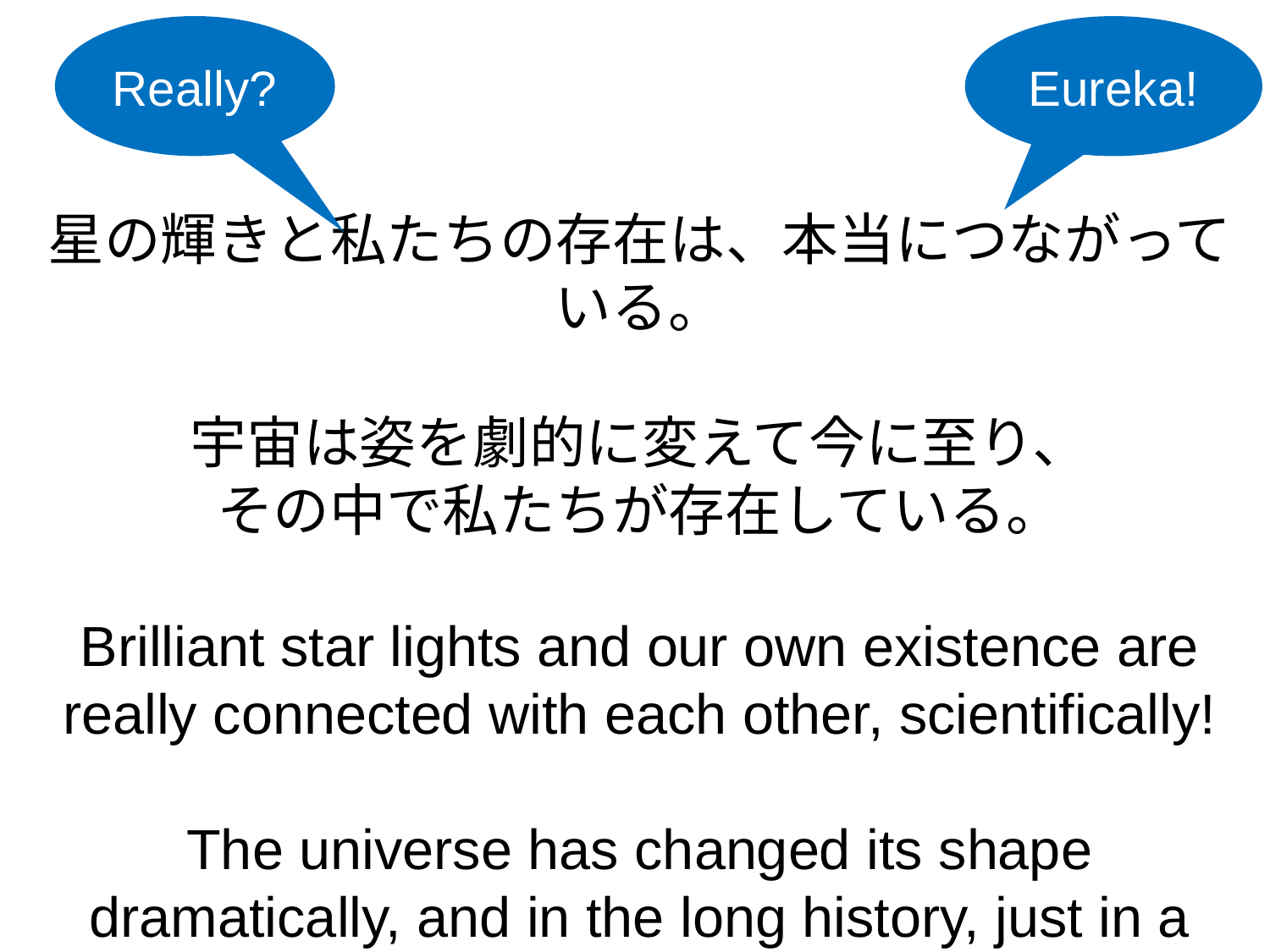

Really?
Eureka!
星の輝きと私たちの存在は、本当につながっている。

宇宙は姿を劇的に変えて今に至り、
その中で私たちが存在している。

Brilliant star lights and our own existence are really connected with each other, scientifically!

The universe has changed its shape dramatically, and in the long history, just in a second, we live.